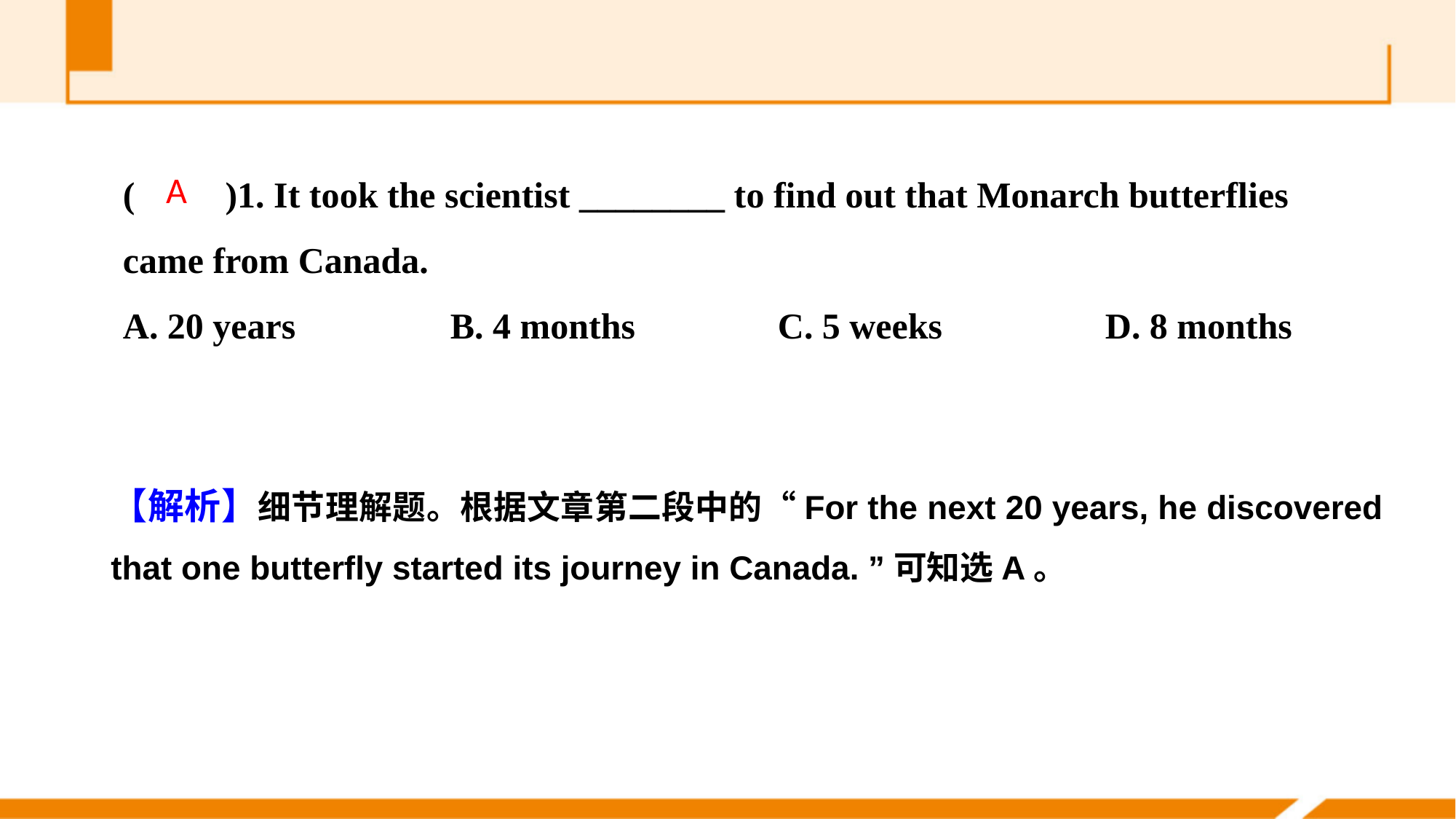

(　　)1. It took the scientist ________ to find out that Monarch butterflies came from Canada.
A. 20 years  		B. 4 months		C. 5 weeks  		D. 8 months
A
【解析】细节理解题。根据文章第二段中的“For the next 20 years, he discovered that one butterfly started its journey in Canada. ”可知选A。